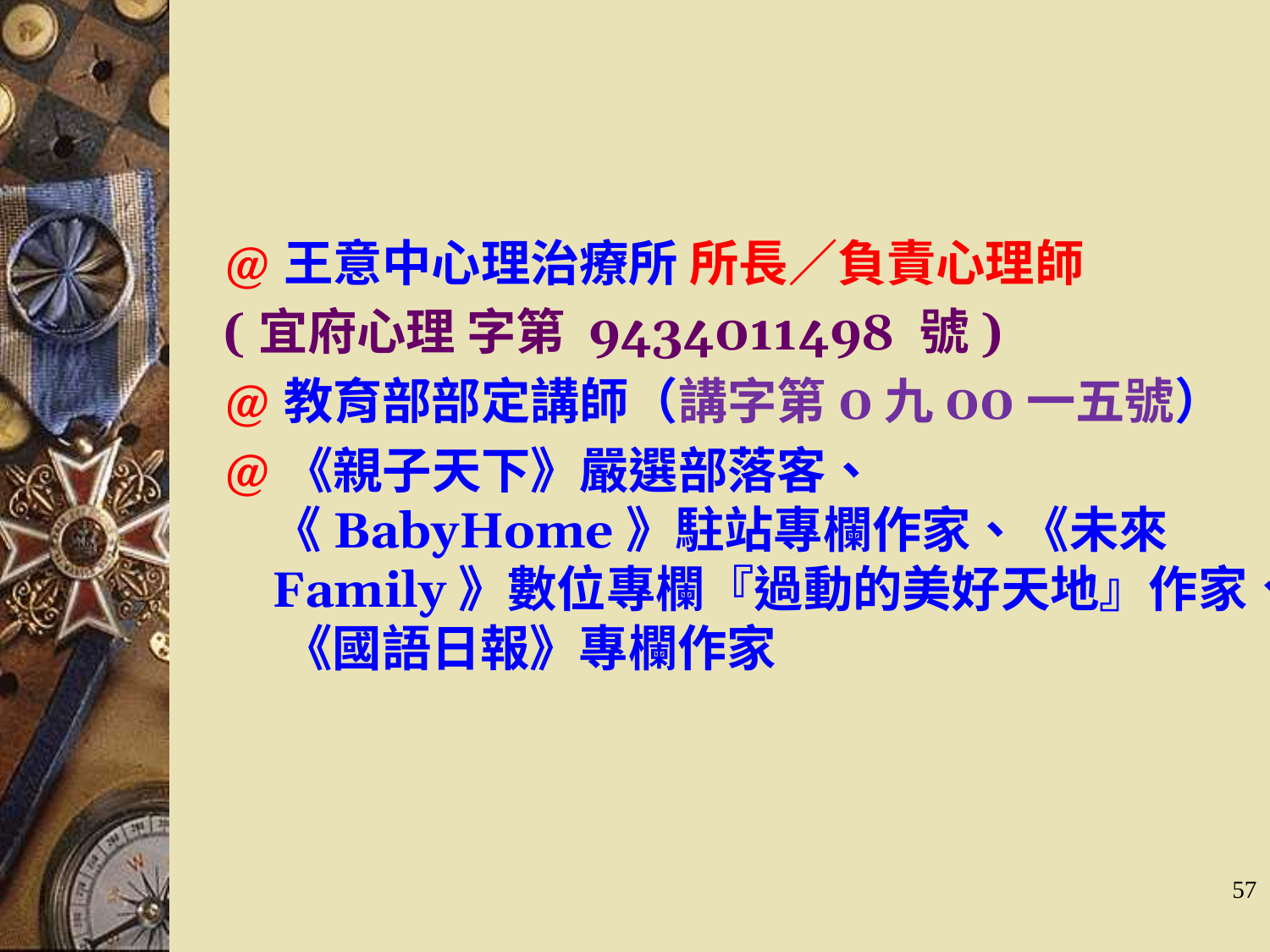

#

@王意中心理治療所 所長／負責心理師
(宜府心理 字第 9434011498 號)
@教育部部定講師（講字第0九00一五號）
@《親子天下》嚴選部落客、《BabyHome》駐站專欄作家、《未來Family》數位專欄『過動的美好天地』作家、 《國語日報》專欄作家

57